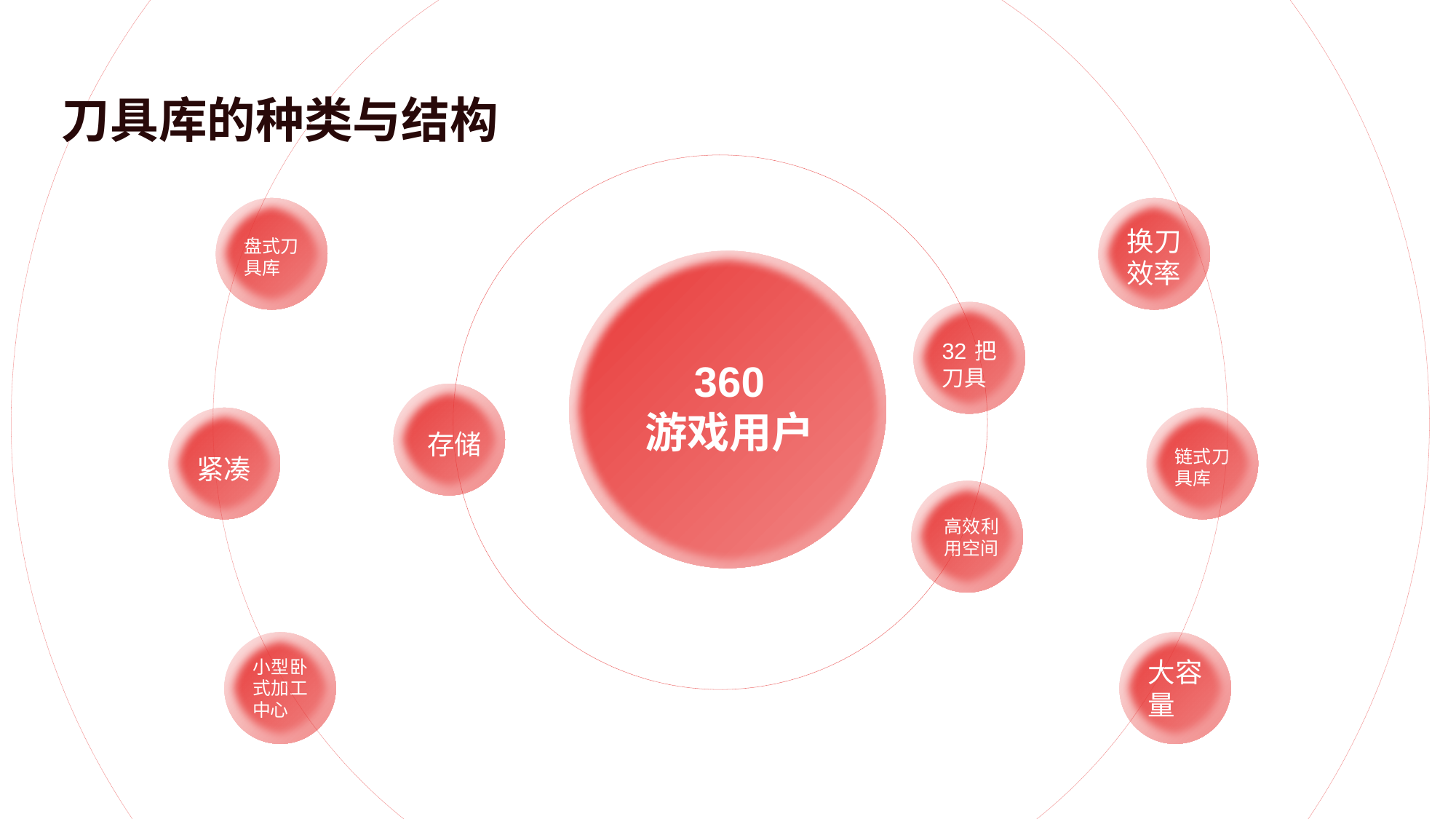

刀具库的种类与结构

盘式刀具库
换刀效率

32把刀具
360
游戏用户

存储
链式刀具库
紧凑

高效利用空间

小型卧式加工中心
大容量